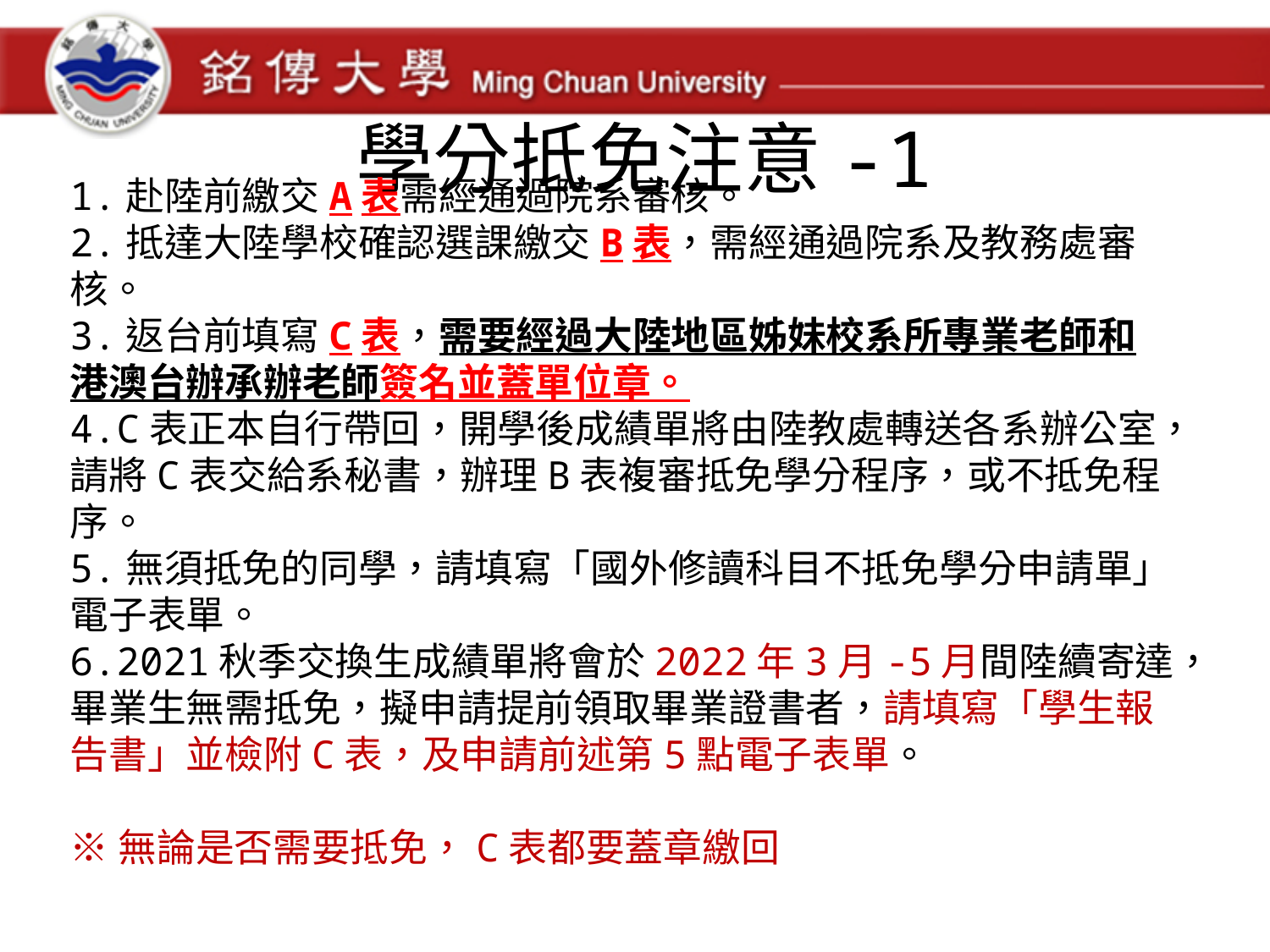

# 學分抵免注意-1
1.赴陸前繳交A表需經通過院系審核。
2.抵達大陸學校確認選課繳交B表，需經通過院系及教務處審核。
3.返台前填寫C表，需要經過大陸地區姊妹校系所專業老師和港澳台辦承辦老師簽名並蓋單位章。
4.C表正本自行帶回，開學後成績單將由陸教處轉送各系辦公室，請將C表交給系秘書，辦理B表複審抵免學分程序，或不抵免程序。
5.無須抵免的同學，請填寫「國外修讀科目不抵免學分申請單」電子表單。
6.2021秋季交換生成績單將會於2022年3月-5月間陸續寄達，畢業生無需抵免，擬申請提前領取畢業證書者，請填寫「學生報告書」並檢附C表，及申請前述第5點電子表單。

※無論是否需要抵免，C表都要蓋章繳回